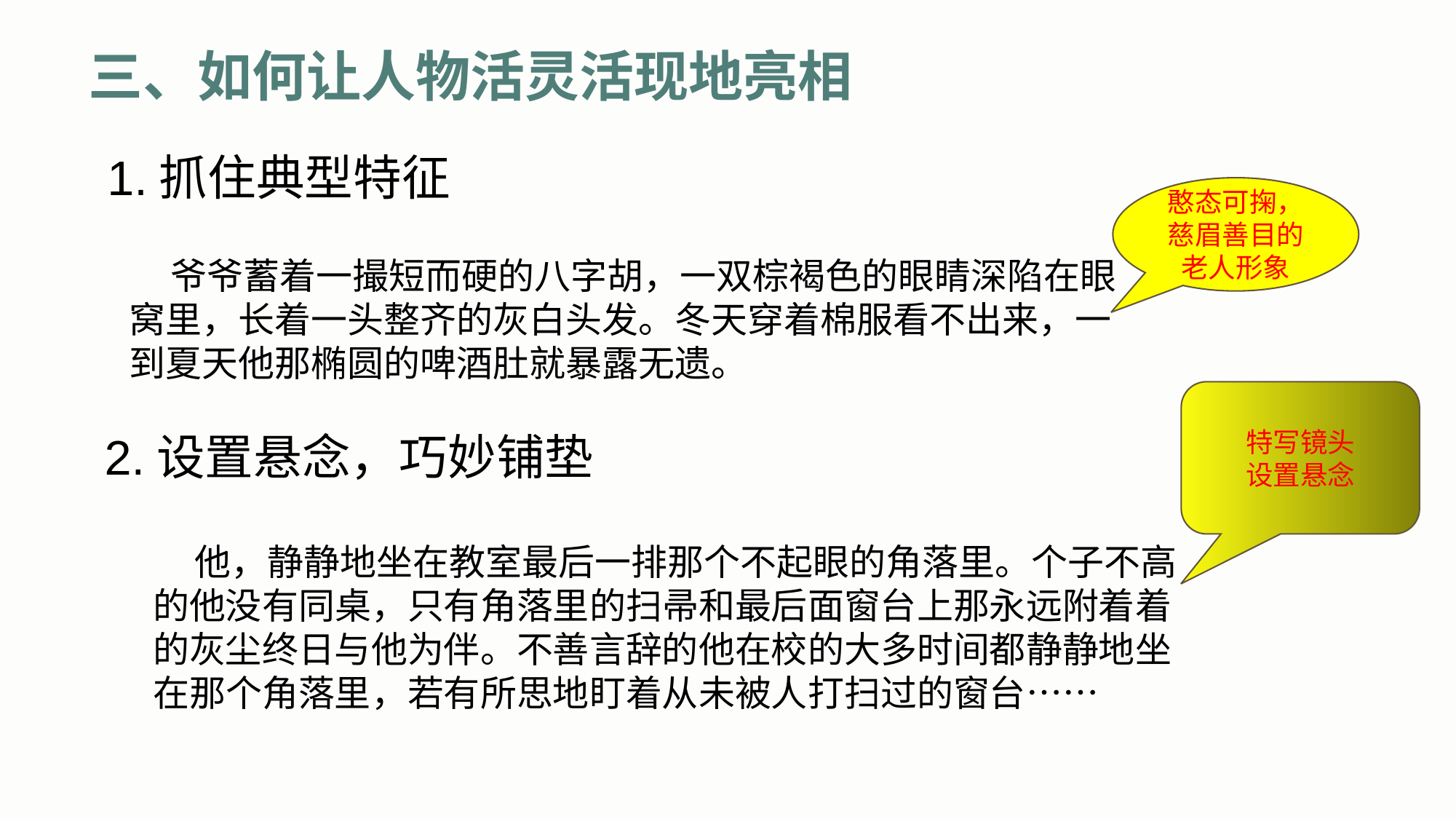

三、如何让人物活灵活现地亮相
1.抓住典型特征
憨态可掬，慈眉善目的老人形象
    爷爷蓄着一撮短而硬的八字胡，一双棕褐色的眼睛深陷在眼窝里，长着一头整齐的灰白头发。冬天穿着棉服看不出来，一到夏天他那椭圆的啤酒肚就暴露无遗。
特写镜头
设置悬念
2.设置悬念，巧妙铺垫
    他，静静地坐在教室最后一排那个不起眼的角落里。个子不高的他没有同桌，只有角落里的扫帚和最后面窗台上那永远附着着的灰尘终日与他为伴。不善言辞的他在校的大多时间都静静地坐在那个角落里，若有所思地盯着从未被人打扫过的窗台……